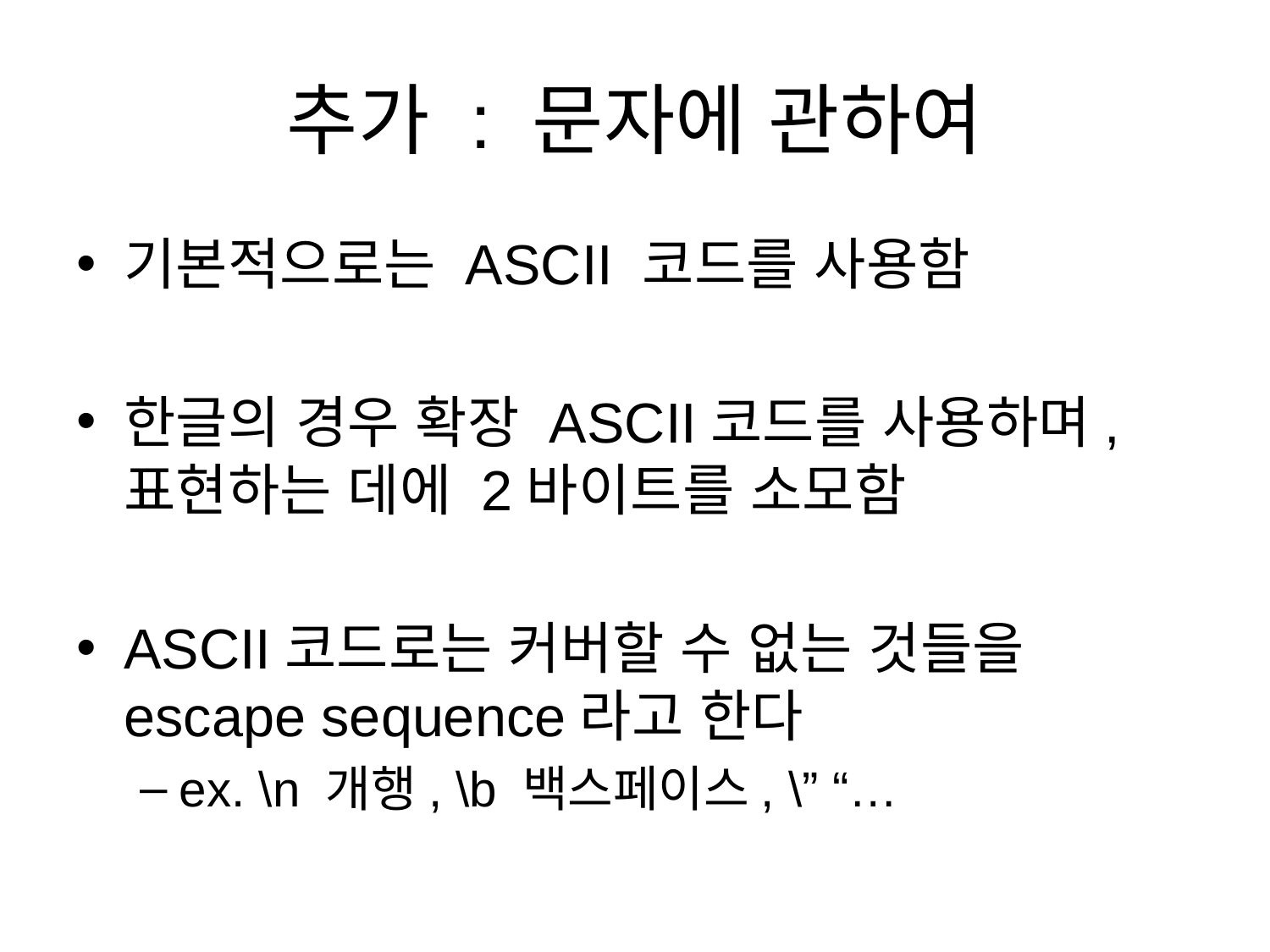

# 추가 : 문자에 관하여
기본적으로는 ASCII 코드를 사용함

한글의 경우 확장 ASCII코드를 사용하며, 표현하는 데에 2바이트를 소모함

ASCII코드로는 커버할 수 없는 것들을 escape sequence라고 한다
ex. \n 개행, \b 백스페이스, \” “…